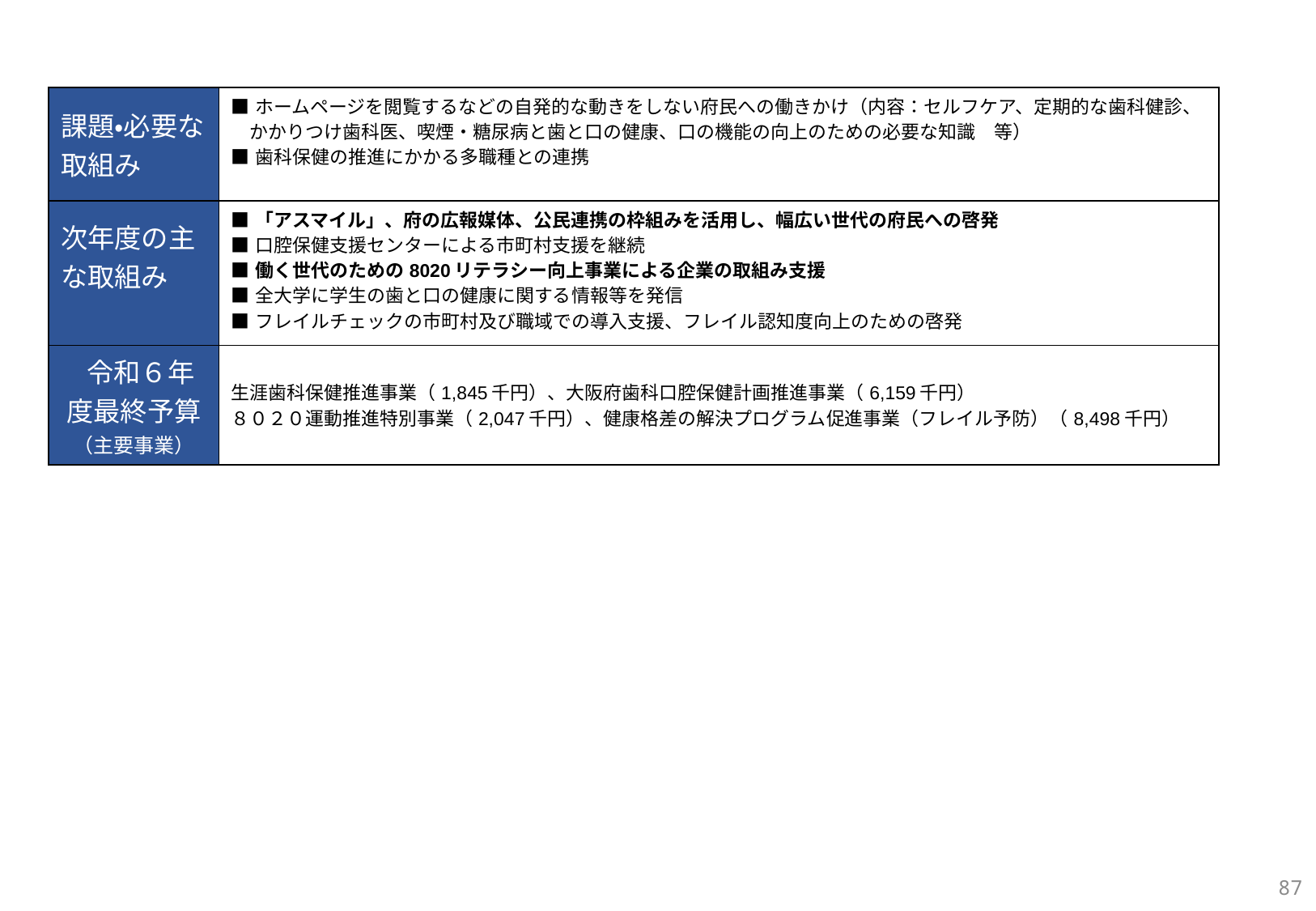

| 課題・必要な取組み | ■ホームページを閲覧するなどの自発的な動きをしない府民への働きかけ（内容：セルフケア、定期的な歯科健診、 　かかりつけ歯科医、喫煙・糖尿病と歯と口の健康、口の機能の向上のための必要な知識　等） ■歯科保健の推進にかかる多職種との連携 |
| --- | --- |
| 次年度の主な取組み | ■「アスマイル」、府の広報媒体、公民連携の枠組みを活用し、幅広い世代の府民への啓発 ■口腔保健支援センターによる市町村支援を継続 ■働く世代のための8020リテラシー向上事業による企業の取組み支援 ■全大学に学生の歯と口の健康に関する情報等を発信 ■フレイルチェックの市町村及び職域での導入支援、フレイル認知度向上のための啓発 |
| 令和６年度最終予算 （主要事業） | 生涯歯科保健推進事業（1,845千円）、大阪府歯科口腔保健計画推進事業（6,159千円） ８０２０運動推進特別事業（2,047千円）、健康格差の解決プログラム促進事業（フレイル予防）（8,498千円） |
87